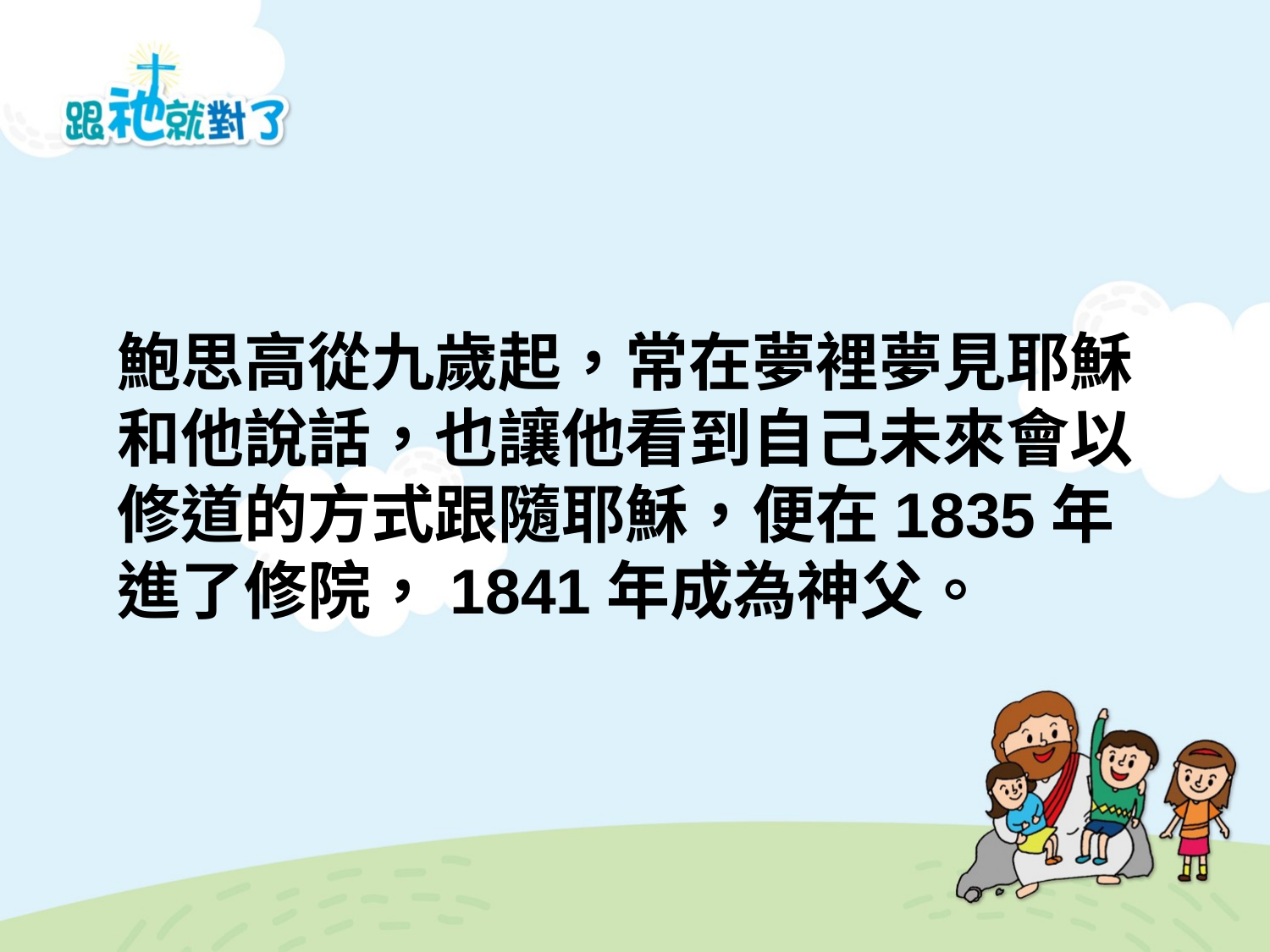

鮑思高從九歲起，常在夢裡夢見耶穌和他說話，也讓他看到自己未來會以修道的方式跟隨耶穌，便在1835年進了修院，1841年成為神父。